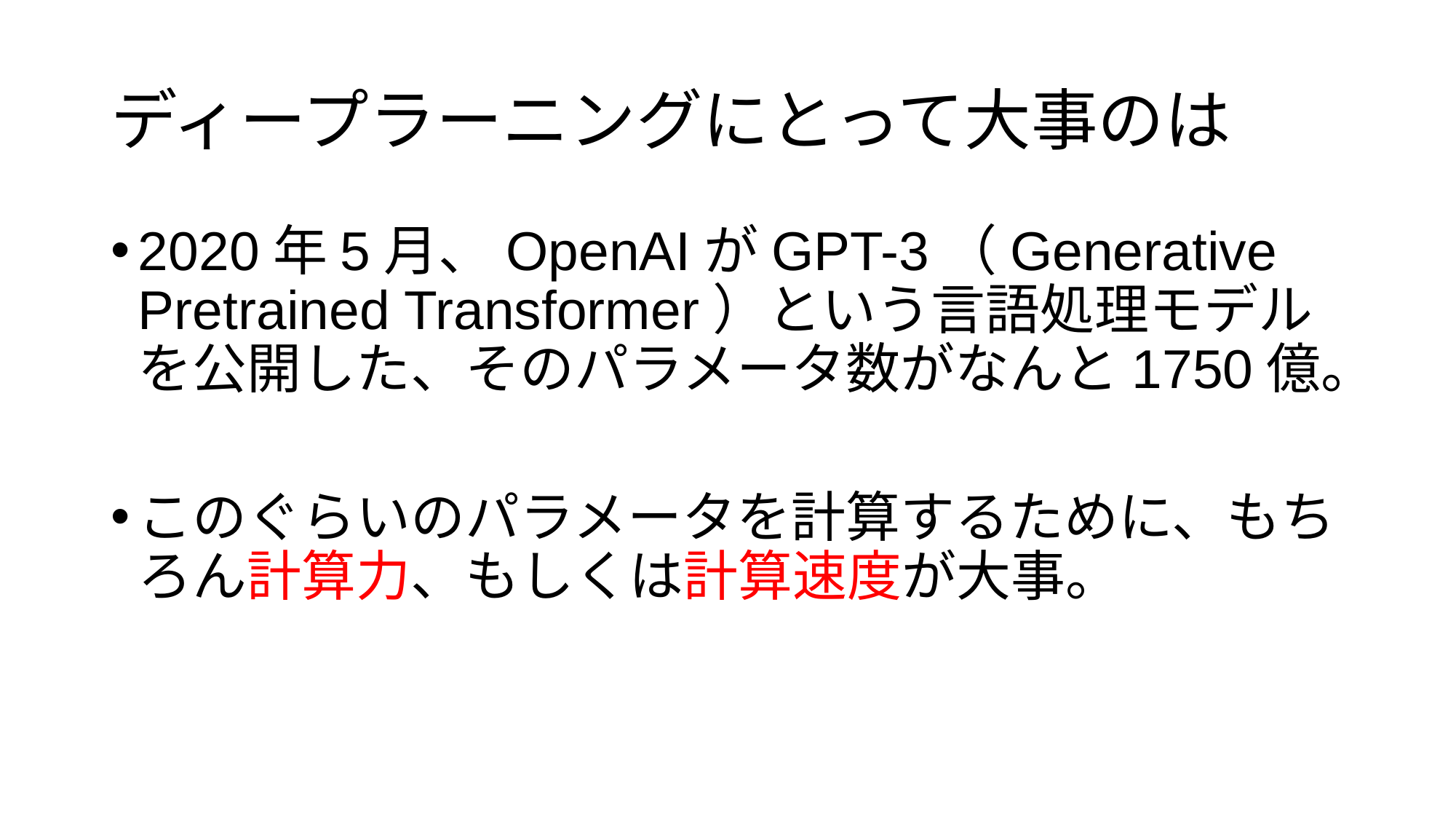

# ディープラーニングにとって大事のは
2020年5月、OpenAIがGPT-3（Generative Pretrained Transformer）という言語処理モデルを公開した、そのパラメータ数がなんと1750億。

このぐらいのパラメータを計算するために、もちろん計算力、もしくは計算速度が大事。